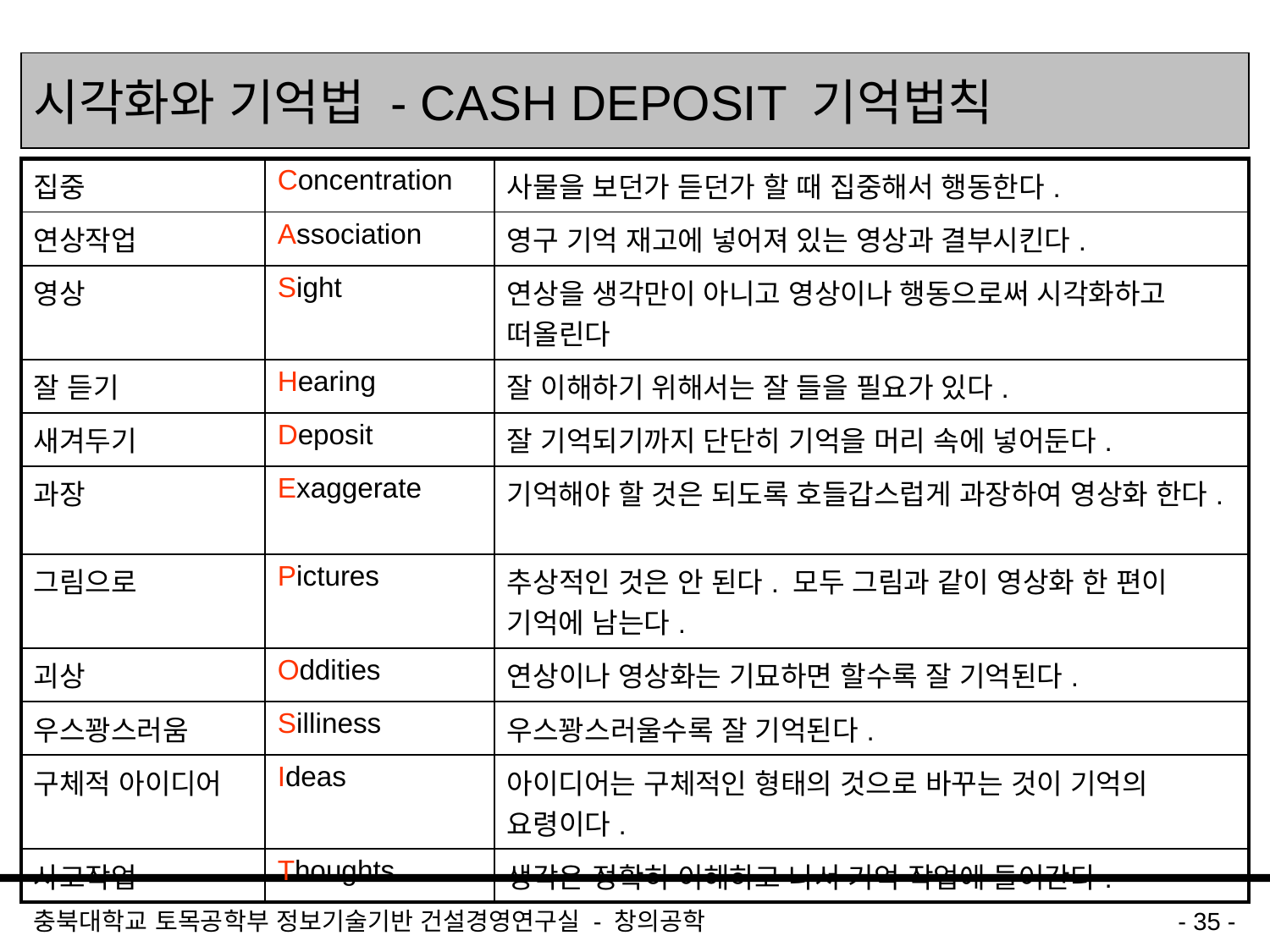

# 시각화와 기억법 - CASH DEPOSIT 기억법칙
| 집중 | Concentration | 사물을 보던가 듣던가 할 때 집중해서 행동한다. |
| --- | --- | --- |
| 연상작업 | Association | 영구 기억 재고에 넣어져 있는 영상과 결부시킨다. |
| 영상 | Sight | 연상을 생각만이 아니고 영상이나 행동으로써 시각화하고 떠올린다 |
| 잘 듣기 | Hearing | 잘 이해하기 위해서는 잘 들을 필요가 있다. |
| 새겨두기 | Deposit | 잘 기억되기까지 단단히 기억을 머리 속에 넣어둔다. |
| 과장 | Exaggerate | 기억해야 할 것은 되도록 호들갑스럽게 과장하여 영상화 한다. |
| 그림으로 | Pictures | 추상적인 것은 안 된다. 모두 그림과 같이 영상화 한 편이 기억에 남는다. |
| 괴상 | Oddities | 연상이나 영상화는 기묘하면 할수록 잘 기억된다. |
| 우스꽝스러움 | Silliness | 우스꽝스러울수록 잘 기억된다. |
| 구체적 아이디어 | Ideas | 아이디어는 구체적인 형태의 것으로 바꾸는 것이 기억의 요령이다. |
| 사고작업 | Thoughts | 생각은 정확히 이해하고 나서 기억 작업에 들어간다. |
충북대학교 토목공학부 정보기술기반 건설경영연구실 - 창의공학
- 35 -